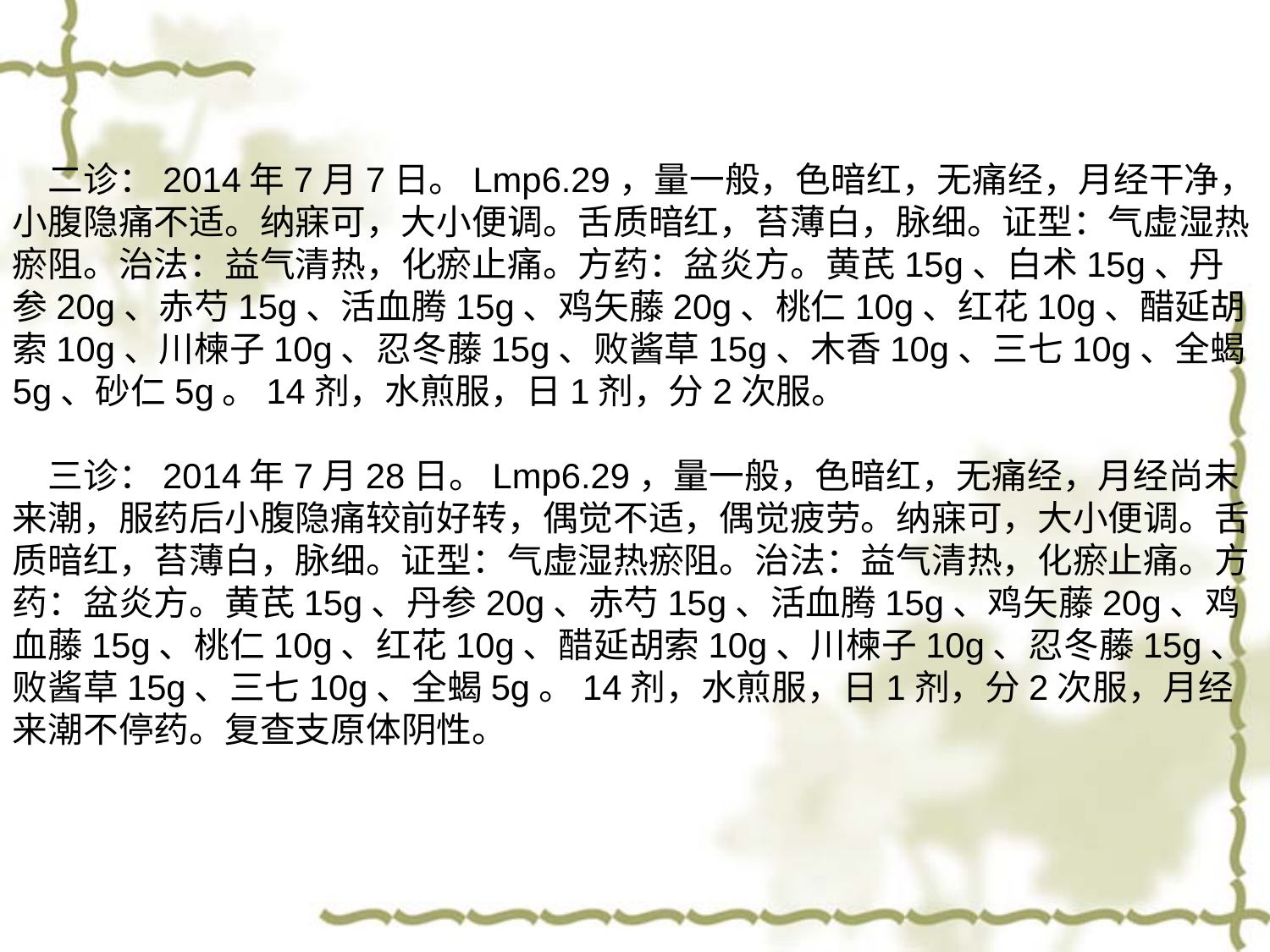

二诊：2014年7月7日。Lmp6.29，量一般，色暗红，无痛经，月经干净，小腹隐痛不适。纳寐可，大小便调。舌质暗红，苔薄白，脉细。证型：气虚湿热瘀阻。治法：益气清热，化瘀止痛。方药：盆炎方。黄芪15g、白术15g、丹参20g、赤芍15g、活血腾15g、鸡矢藤20g、桃仁10g、红花10g、醋延胡索10g、川楝子10g、忍冬藤15g、败酱草15g、木香10g、三七10g、全蝎5g、砂仁5g。14剂，水煎服，日1剂，分2次服。

三诊：2014年7月28日。Lmp6.29，量一般，色暗红，无痛经，月经尚未来潮，服药后小腹隐痛较前好转，偶觉不适，偶觉疲劳。纳寐可，大小便调。舌质暗红，苔薄白，脉细。证型：气虚湿热瘀阻。治法：益气清热，化瘀止痛。方药：盆炎方。黄芪15g、丹参20g、赤芍15g、活血腾15g、鸡矢藤20g、鸡血藤15g、桃仁10g、红花10g、醋延胡索10g、川楝子10g、忍冬藤15g、败酱草15g、三七10g、全蝎5g。14剂，水煎服，日1剂，分2次服，月经来潮不停药。复查支原体阴性。